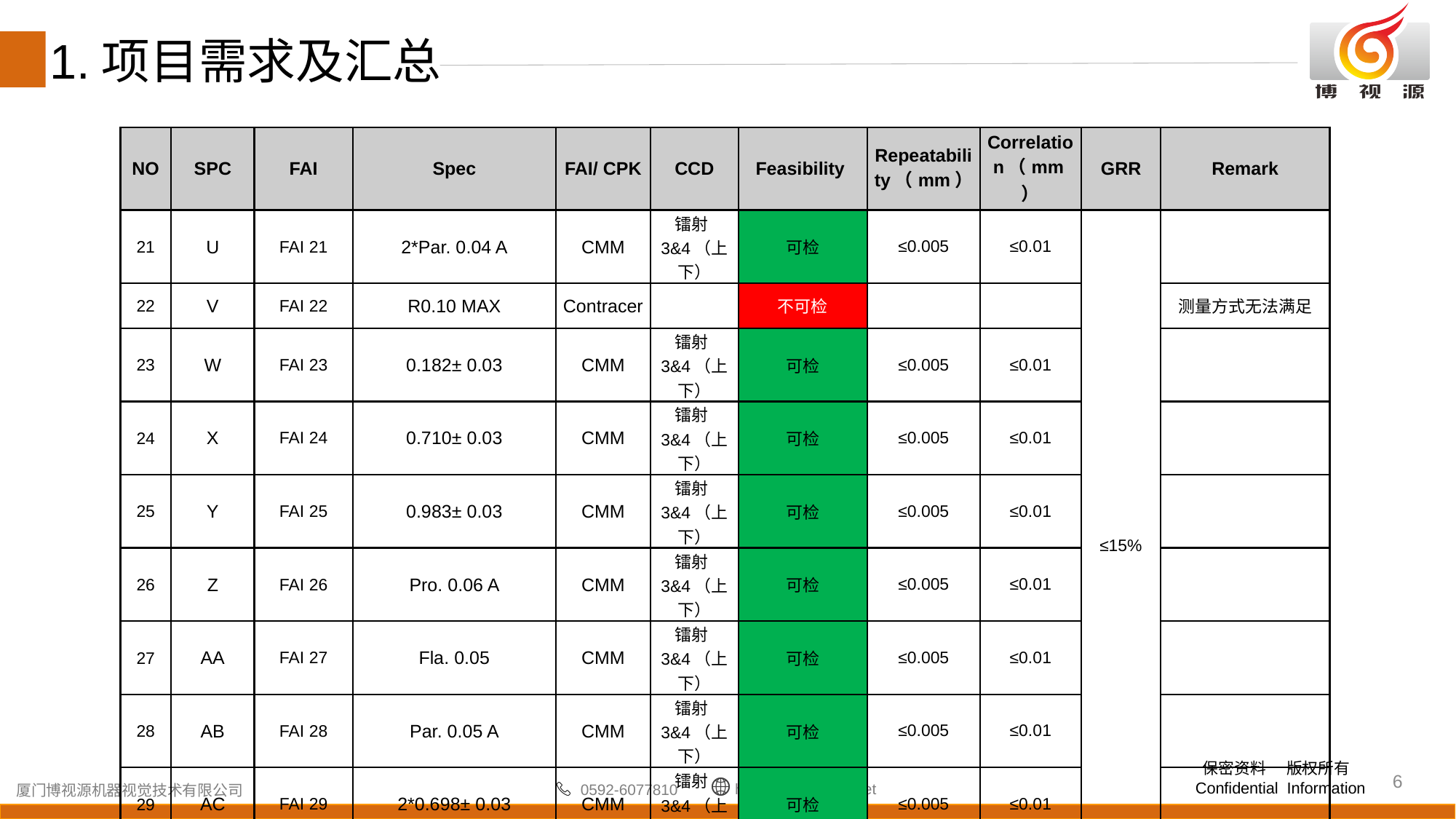

1.项目需求及汇总
| NO | SPC | FAI | Spec | FAI/ CPK | CCD | Feasibility | Repeatability（mm） | Correlation（mm） | GRR | Remark |
| --- | --- | --- | --- | --- | --- | --- | --- | --- | --- | --- |
| 21 | U | FAI 21 | 2\*Par. 0.04 A | CMM | 镭射3&4（上下） | 可检 | ≤0.005 | ≤0.01 | ≤15% |  |
| 22 | V | FAI 22 | R0.10 MAX | Contracer |  | 不可检 |  |  |  | 测量方式无法满足 |
| 23 | W | FAI 23 | 0.182± 0.03 | CMM | 镭射3&4（上下） | 可检 | ≤0.005 | ≤0.01 |  |  |
| 24 | X | FAI 24 | 0.710± 0.03 | CMM | 镭射3&4（上下） | 可检 | ≤0.005 | ≤0.01 |  |  |
| 25 | Y | FAI 25 | 0.983± 0.03 | CMM | 镭射3&4（上下） | 可检 | ≤0.005 | ≤0.01 |  |  |
| 26 | Z | FAI 26 | Pro. 0.06 A | CMM | 镭射3&4（上下） | 可检 | ≤0.005 | ≤0.01 |  |  |
| 27 | AA | FAI 27 | Fla. 0.05 | CMM | 镭射3&4（上下） | 可检 | ≤0.005 | ≤0.01 |  |  |
| 28 | AB | FAI 28 | Par. 0.05 A | CMM | 镭射3&4（上下） | 可检 | ≤0.005 | ≤0.01 |  |  |
| 29 | AC | FAI 29 | 2\*0.698± 0.03 | CMM | 镭射3&4（上下） | 可检 | ≤0.005 | ≤0.01 |  |  |
| 30 | AD | FAI 30 | R0.10 MAX | Contracer |  | 不可检 |  |  |  | 测量方式无法满足 |
6